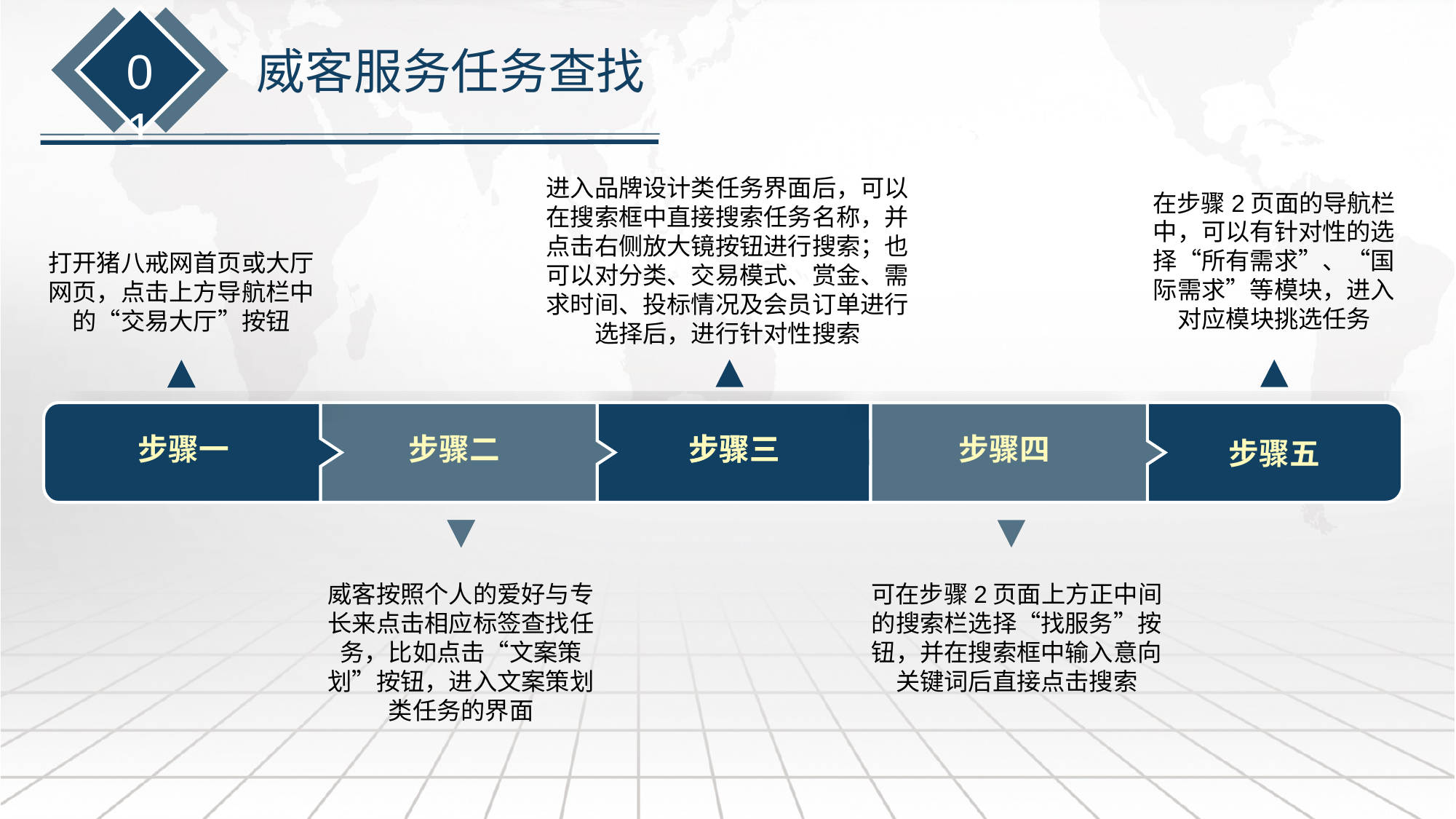

01
威客服务任务查找
进入品牌设计类任务界面后，可以在搜索框中直接搜索任务名称，并点击右侧放大镜按钮进行搜索；也可以对分类、交易模式、赏金、需求时间、投标情况及会员订单进行选择后，进行针对性搜索
在步骤2页面的导航栏中，可以有针对性的选择“所有需求”、“国际需求”等模块，进入对应模块挑选任务
打开猪八戒网首页或大厅网页，点击上方导航栏中的“交易大厅”按钮

步骤一

步骤二

步骤三

步骤五

步骤四
步骤三

威客按照个人的爱好与专长来点击相应标签查找任务，比如点击“文案策划”按钮，进入文案策划类任务的界面
可在步骤2页面上方正中间的搜索栏选择“找服务”按钮，并在搜索框中输入意向关键词后直接点击搜索